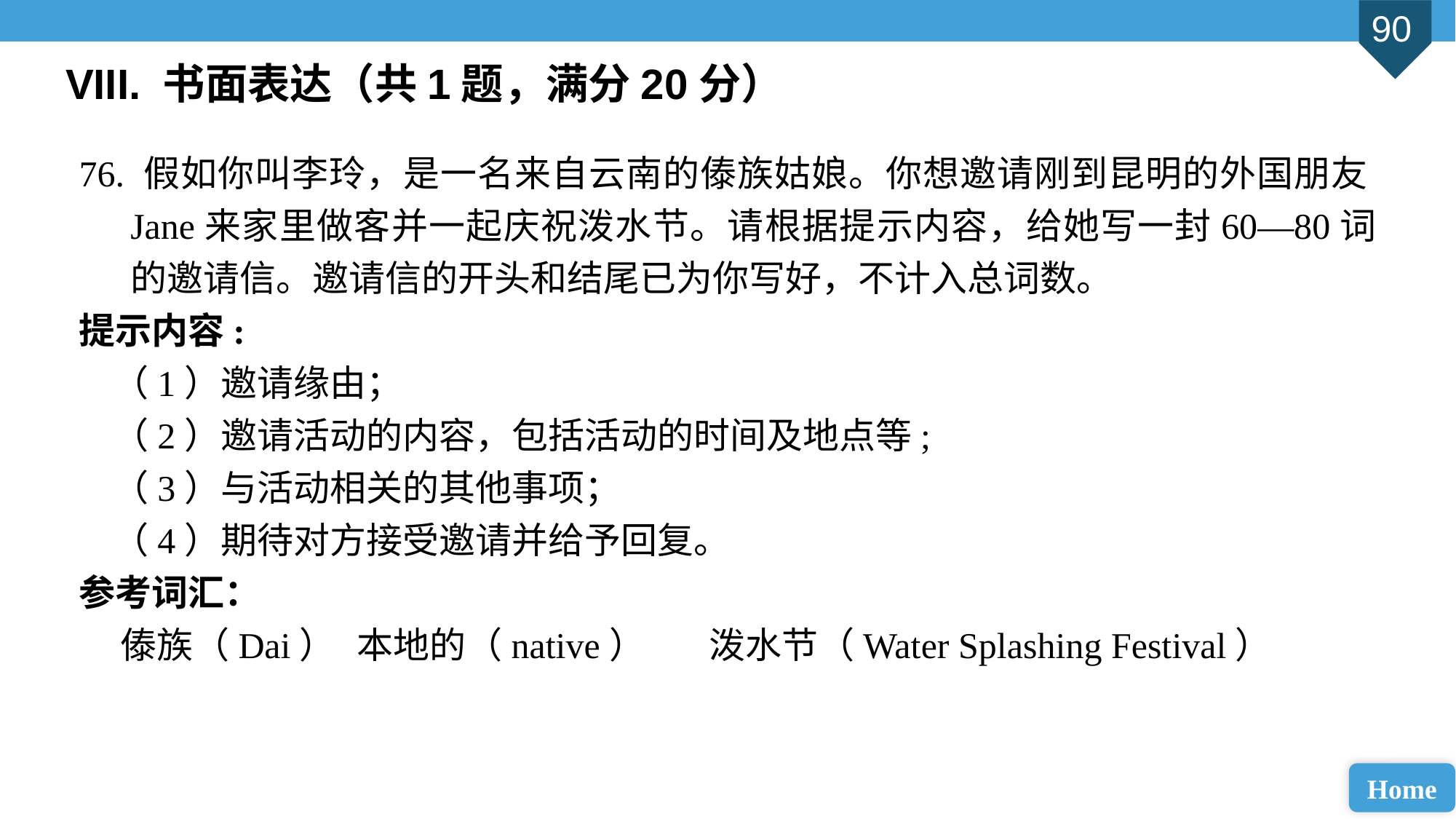

VIII. 书面表达（共1题，满分20分）
76. 假如你叫李玲，是一名来自云南的傣族姑娘。你想邀请刚到昆明的外国朋友Jane来家里做客并一起庆祝泼水节。请根据提示内容，给她写一封60—80词的邀请信。邀请信的开头和结尾已为你写好，不计入总词数。
提示内容:
   （1）邀请缘由；
   （2）邀请活动的内容，包括活动的时间及地点等;
   （3）与活动相关的其他事项；
   （4）期待对方接受邀请并给予回复。
参考词汇：
    傣族（Dai）	 本地的（native） 	    泼水节（Water Splashing Festival）